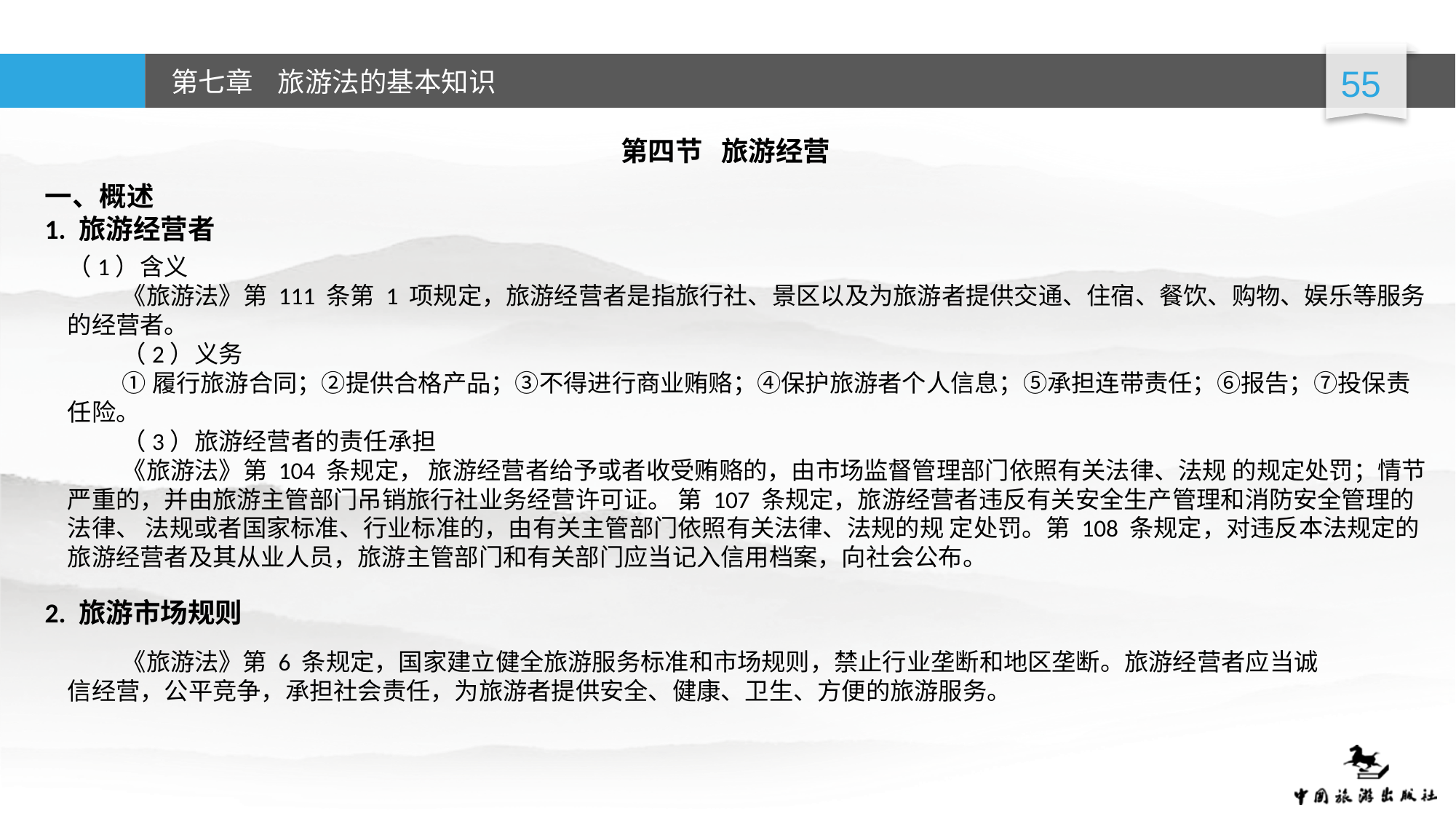

第四节   旅游经营
一、概述
1. 旅游经营者

（1）含义
《旅游法》第 111 条第 1 项规定，旅游经营者是指旅行社、景区以及为旅游者提供交通、住宿、餐饮、购物、娱乐等服务的经营者。
（2）义务
①履行旅游合同；②提供合格产品；③不得进行商业贿赂；④保护旅游者个人信息；⑤承担连带责任；⑥报告；⑦投保责任险。
（3）旅游经营者的责任承担
《旅游法》第 104 条规定， 旅游经营者给予或者收受贿赂的，由市场监督管理部门依照有关法律、法规 的规定处罚；情节严重的，并由旅游主管部门吊销旅行社业务经营许可证。 第 107 条规定，旅游经营者违反有关安全生产管理和消防安全管理的法律、 法规或者国家标准、行业标准的，由有关主管部门依照有关法律、法规的规 定处罚。第 108 条规定，对违反本法规定的旅游经营者及其从业人员，旅游主管部门和有关部门应当记入信用档案，向社会公布。
2. 旅游市场规则

《旅游法》第 6 条规定，国家建立健全旅游服务标准和市场规则，禁止行业垄断和地区垄断。旅游经营者应当诚信经营，公平竞争，承担社会责任，为旅游者提供安全、健康、卫生、方便的旅游服务。